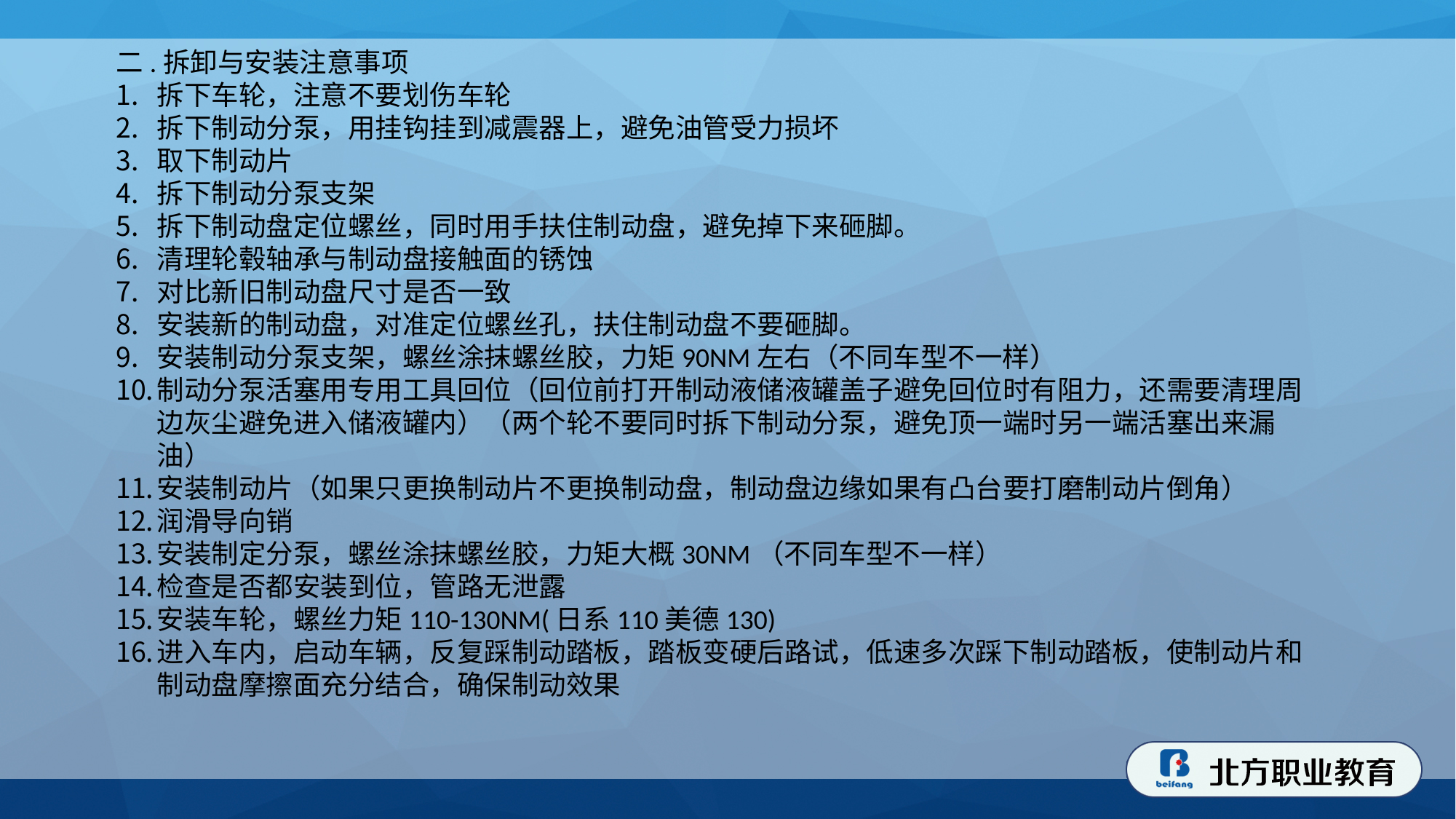

二.拆卸与安装注意事项
拆下车轮，注意不要划伤车轮
拆下制动分泵，用挂钩挂到减震器上，避免油管受力损坏
取下制动片
拆下制动分泵支架
拆下制动盘定位螺丝，同时用手扶住制动盘，避免掉下来砸脚。
清理轮毂轴承与制动盘接触面的锈蚀
对比新旧制动盘尺寸是否一致
安装新的制动盘，对准定位螺丝孔，扶住制动盘不要砸脚。
安装制动分泵支架，螺丝涂抹螺丝胶，力矩90NM左右（不同车型不一样）
制动分泵活塞用专用工具回位（回位前打开制动液储液罐盖子避免回位时有阻力，还需要清理周边灰尘避免进入储液罐内）（两个轮不要同时拆下制动分泵，避免顶一端时另一端活塞出来漏油）
安装制动片（如果只更换制动片不更换制动盘，制动盘边缘如果有凸台要打磨制动片倒角）
润滑导向销
安装制定分泵，螺丝涂抹螺丝胶，力矩大概30NM（不同车型不一样）
检查是否都安装到位，管路无泄露
安装车轮，螺丝力矩110-130NM(日系110美德130)
进入车内，启动车辆，反复踩制动踏板，踏板变硬后路试，低速多次踩下制动踏板，使制动片和制动盘摩擦面充分结合，确保制动效果